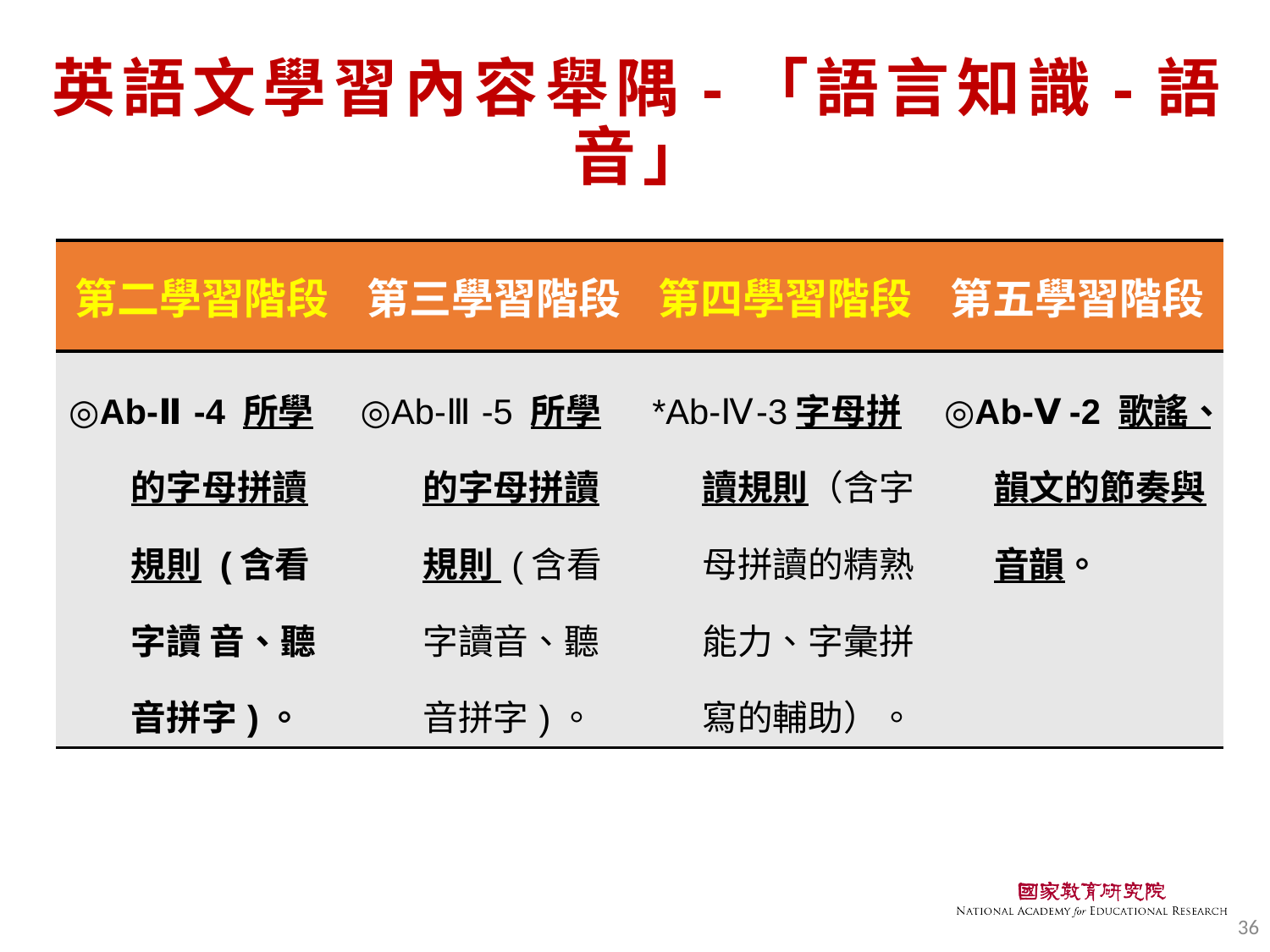

# 英語文學習內容舉隅-「語言知識-語音」
| 第二學習階段 | 第三學習階段 | 第四學習階段 | 第五學習階段 |
| --- | --- | --- | --- |
| ◎Ab-Ⅱ-4 所學的字母拼讀規則 (含看字讀 音、聽音拼字)。 | ◎Ab-Ⅲ-5 所學的字母拼讀規則 (含看字讀音、聽音拼字)。 | \*Ab-Ⅳ-3字母拼讀規則（含字母拼讀的精熟 能力、字彙拼寫的輔助）。 | ◎Ab-Ⅴ-2 歌謠、韻文的節奏與音韻。 |
36